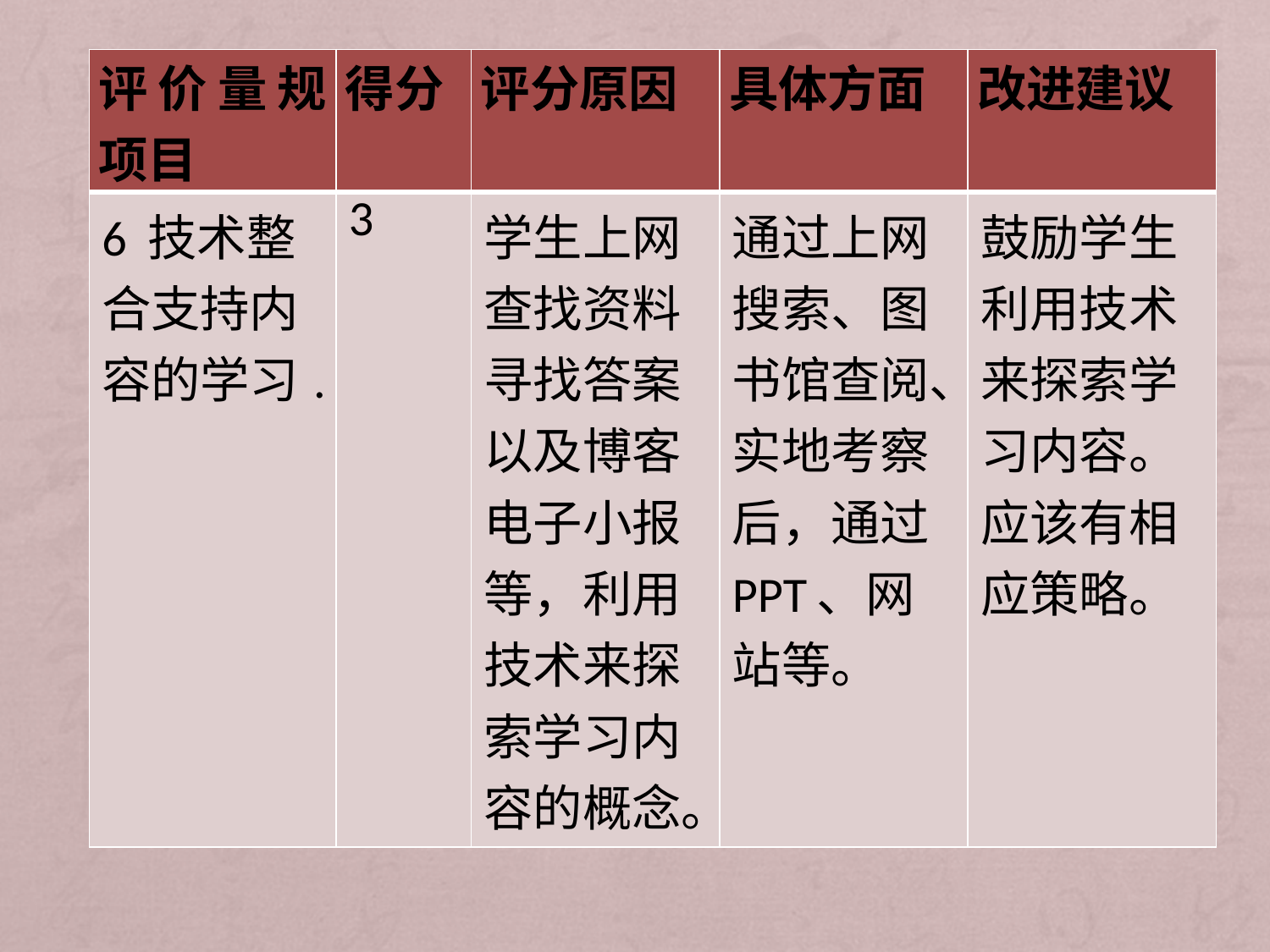

#
| 评价量规项目 | 得分 | 评分原因 | 具体方面 | 改进建议 |
| --- | --- | --- | --- | --- |
| 6 技术整合支持内容的学习. | 3 | 学生上网查找资料寻找答案以及博客电子小报等，利用技术来探索学习内容的概念。 | 通过上网搜索、图书馆查阅、实地考察后，通过PPT、网站等。 | 鼓励学生利用技术来探索学习内容。应该有相应策略。 |